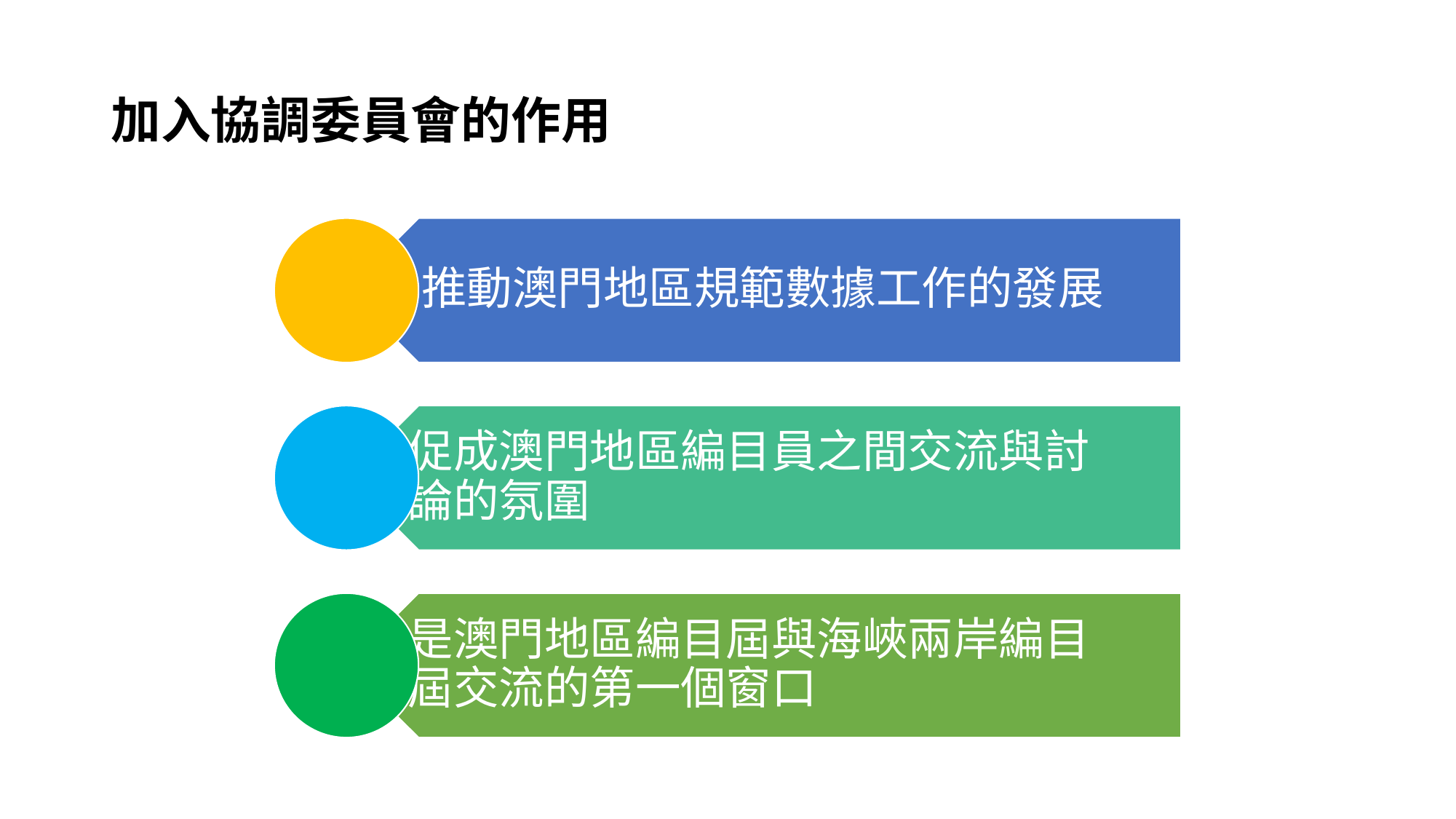

# 加入協調委員會的作用
推動澳門地區規範數據工作的發展
促成澳門地區編目員之間交流與討論的氛圍
是澳門地區編目屆與海峽兩岸編目屆交流的第一個窗口